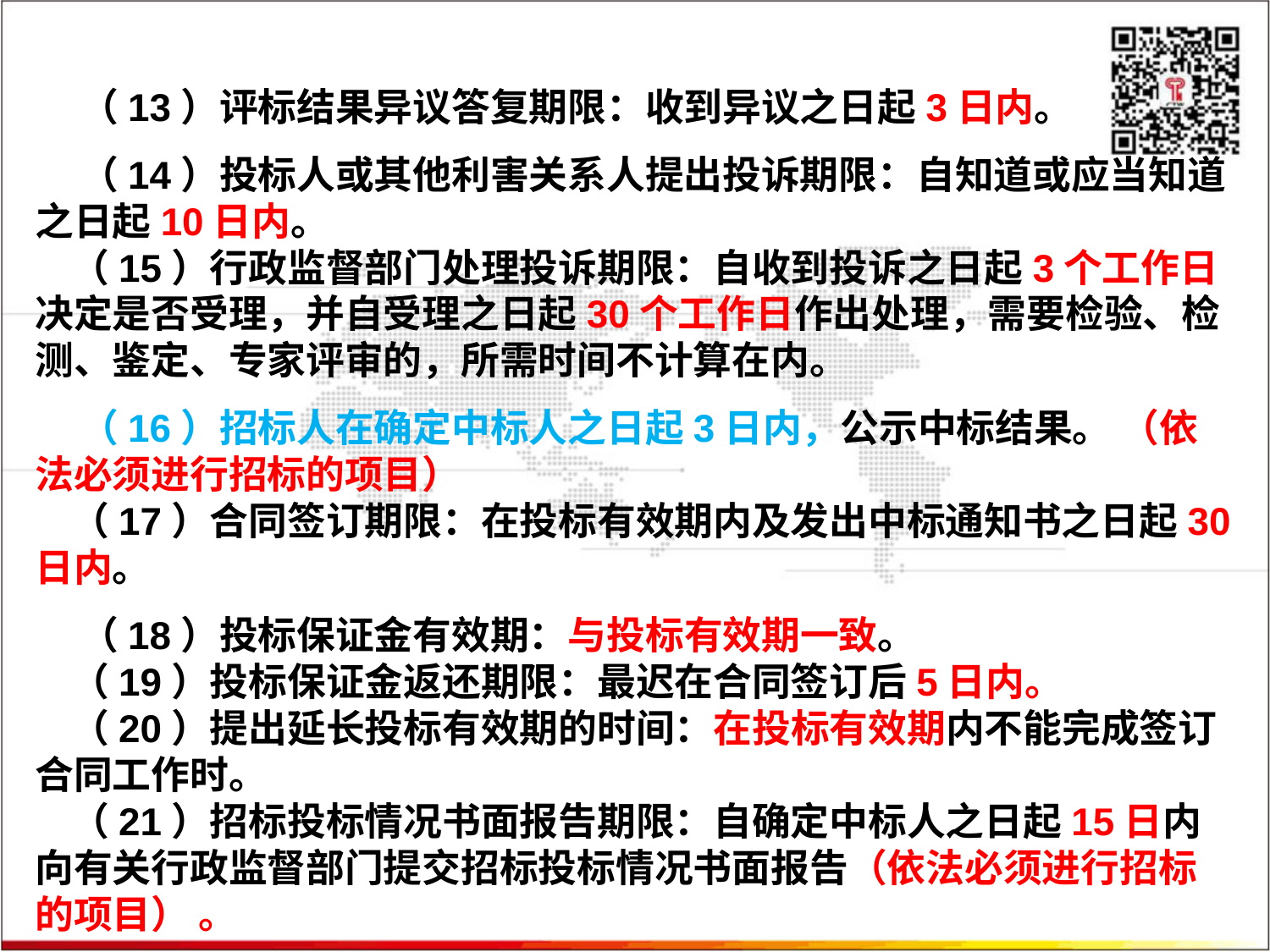

（13）评标结果异议答复期限：收到异议之日起3日内。
    （14）投标人或其他利害关系人提出投诉期限：自知道或应当知道之日起10日内。
    （15）行政监督部门处理投诉期限：自收到投诉之日起3个工作日决定是否受理，并自受理之日起30个工作日作出处理，需要检验、检测、鉴定、专家评审的，所需时间不计算在内。
    （16）招标人在确定中标人之日起3日内，公示中标结果。 （依法必须进行招标的项目）
    （17）合同签订期限：在投标有效期内及发出中标通知书之日起30日内。
    （18）投标保证金有效期：与投标有效期一致。
    （19）投标保证金返还期限：最迟在合同签订后5日内。  
    （20）提出延长投标有效期的时间：在投标有效期内不能完成签订合同工作时。
    （21）招标投标情况书面报告期限：自确定中标人之日起15日内向有关行政监督部门提交招标投标情况书面报告（依法必须进行招标的项目） 。